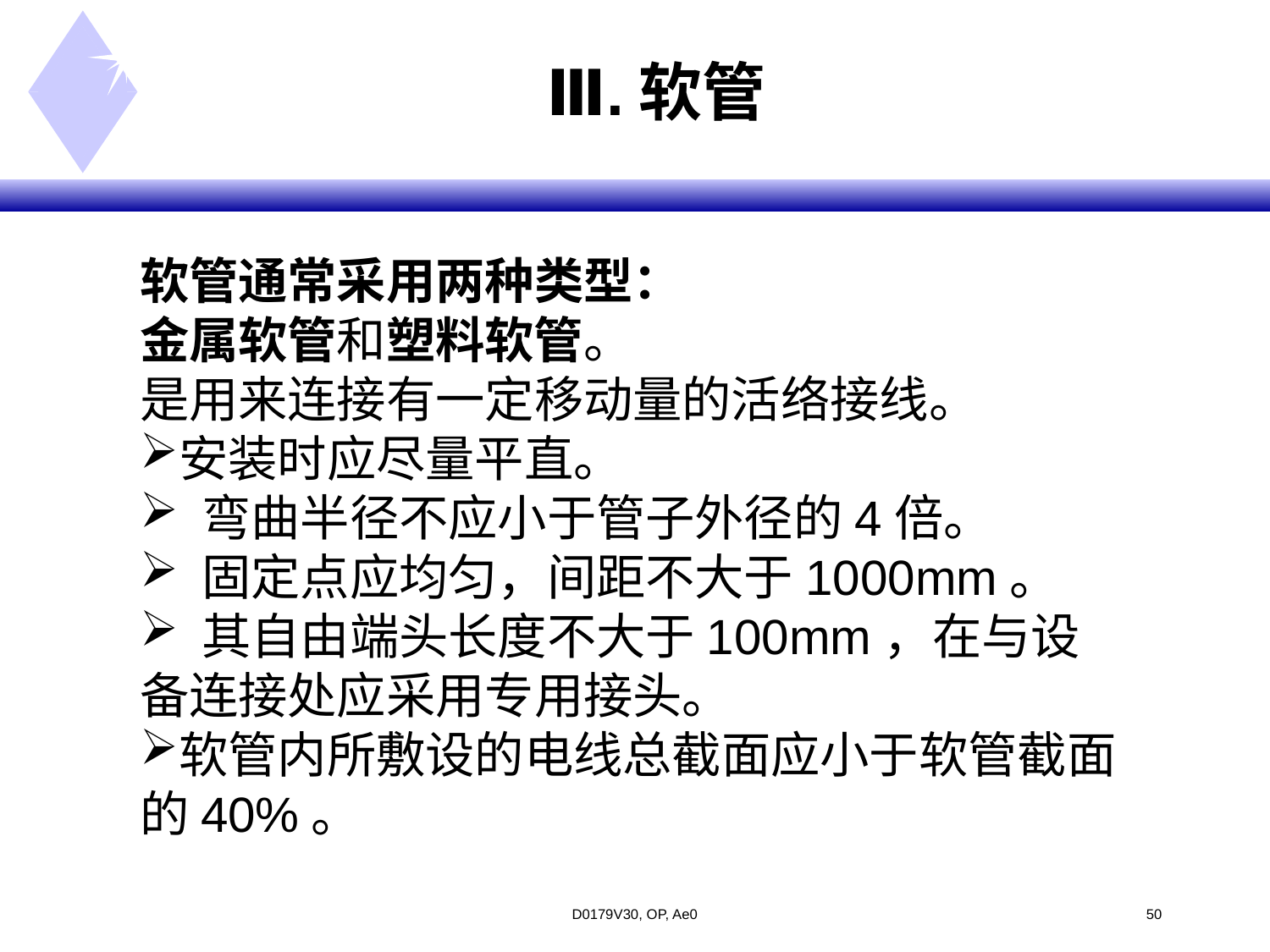

# Ⅲ.软管
软管通常采用两种类型：
金属软管和塑料软管。
是用来连接有一定移动量的活络接线。
安装时应尽量平直。
 弯曲半径不应小于管子外径的4倍。
 固定点应均匀，间距不大于1000mm。
 其自由端头长度不大于100mm，在与设备连接处应采用专用接头。
软管内所敷设的电线总截面应小于软管截面的40%。
D0179V30, OP, Ae0
50